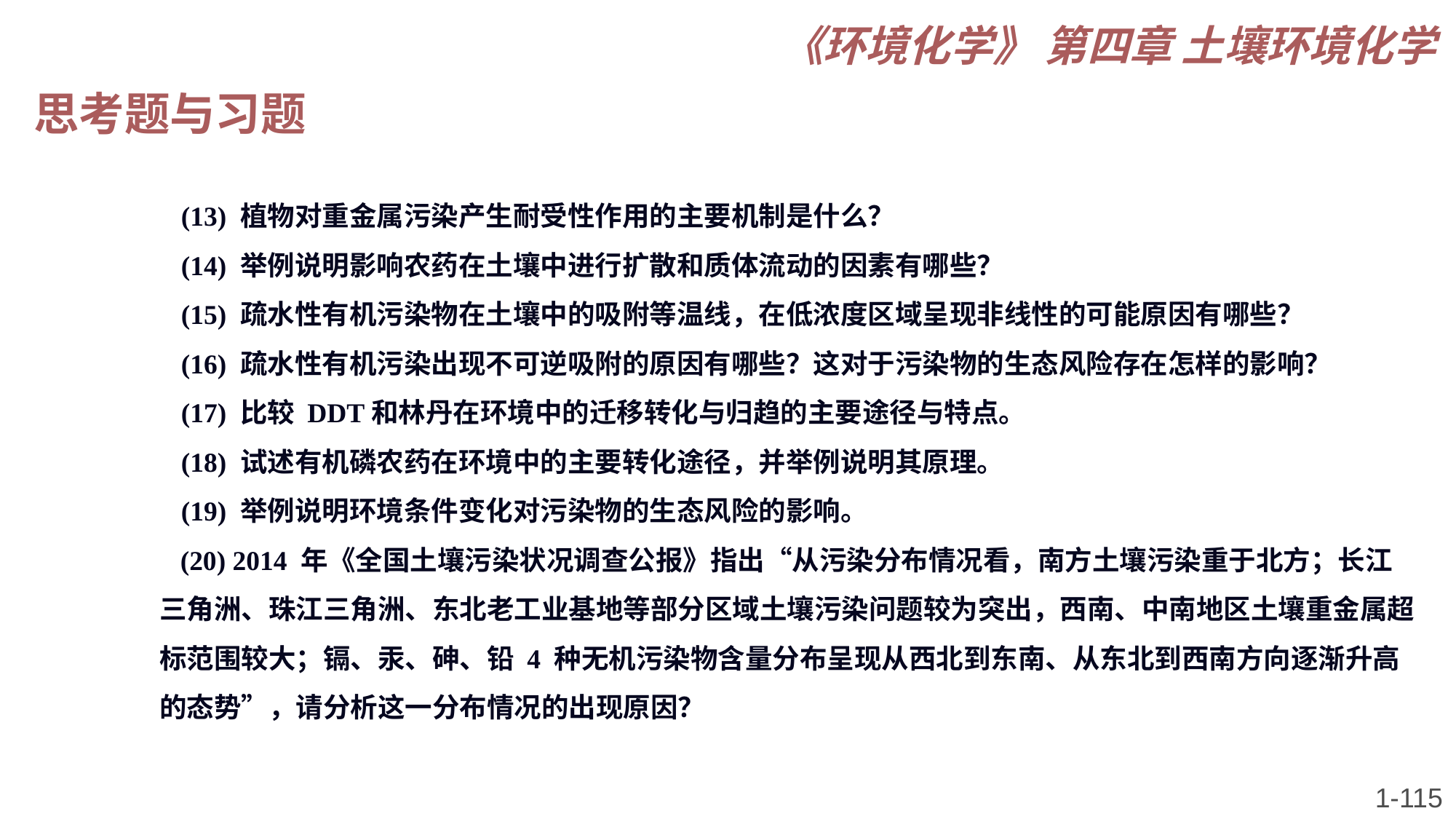

《环境化学》 第四章 土壤环境化学
思考题与习题
(13) 植物对重金属污染产生耐受性作用的主要机制是什么？
(14) 举例说明影响农药在土壤中进行扩散和质体流动的因素有哪些？
(15) 疏水性有机污染物在土壤中的吸附等温线，在低浓度区域呈现非线性的可能原因有哪些？
(16) 疏水性有机污染出现不可逆吸附的原因有哪些？这对于污染物的生态风险存在怎样的影响？
(17) 比较 DDT和林丹在环境中的迁移转化与归趋的主要途径与特点。
(18) 试述有机磷农药在环境中的主要转化途径，并举例说明其原理。
(19) 举例说明环境条件变化对污染物的生态风险的影响。
   (20) 2014 年《全国土壤污染状况调查公报》指出“从污染分布情况看，南方土壤污染重于北方；长江 三角洲、珠江三角洲、东北老工业基地等部分区域土壤污染问题较为突出，西南、中南地区土壤重金属超标范围较大；镉、汞、砷、铅 4 种无机污染物含量分布呈现从西北到东南、从东北到西南方向逐渐升高的态势”，请分析这一分布情况的出现原因？
1-115